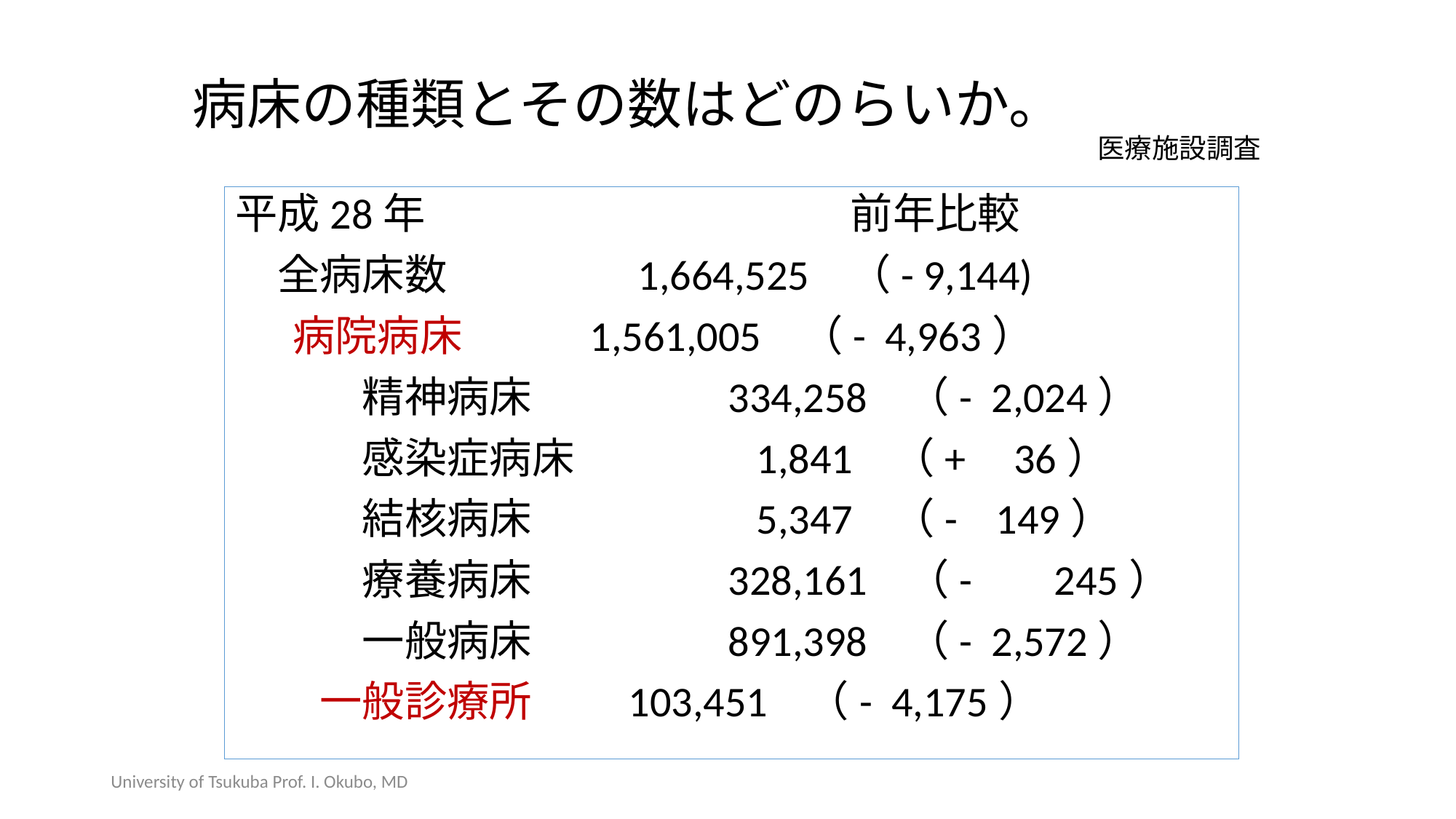

# 病床の種類とその数はどのらいか。
医療施設調査
平成28年				　前年比較
　全病床数		    1,664,525   （- 9,144)
     病院病床		1,561,005   （-  4,963）
　　　精神病床		  334,258   （-  2,024）
　　　感染症病床		     1,841   （+     36）
　　　結核病床		     5,347   （-    149）
　　　療養病床		  328,161   （-  　245）
　　　一般病床		  891,398   （-  2,572）
　　一般診療所	   103,451   （-  4,175）
University of Tsukuba Prof. I. Okubo, MD